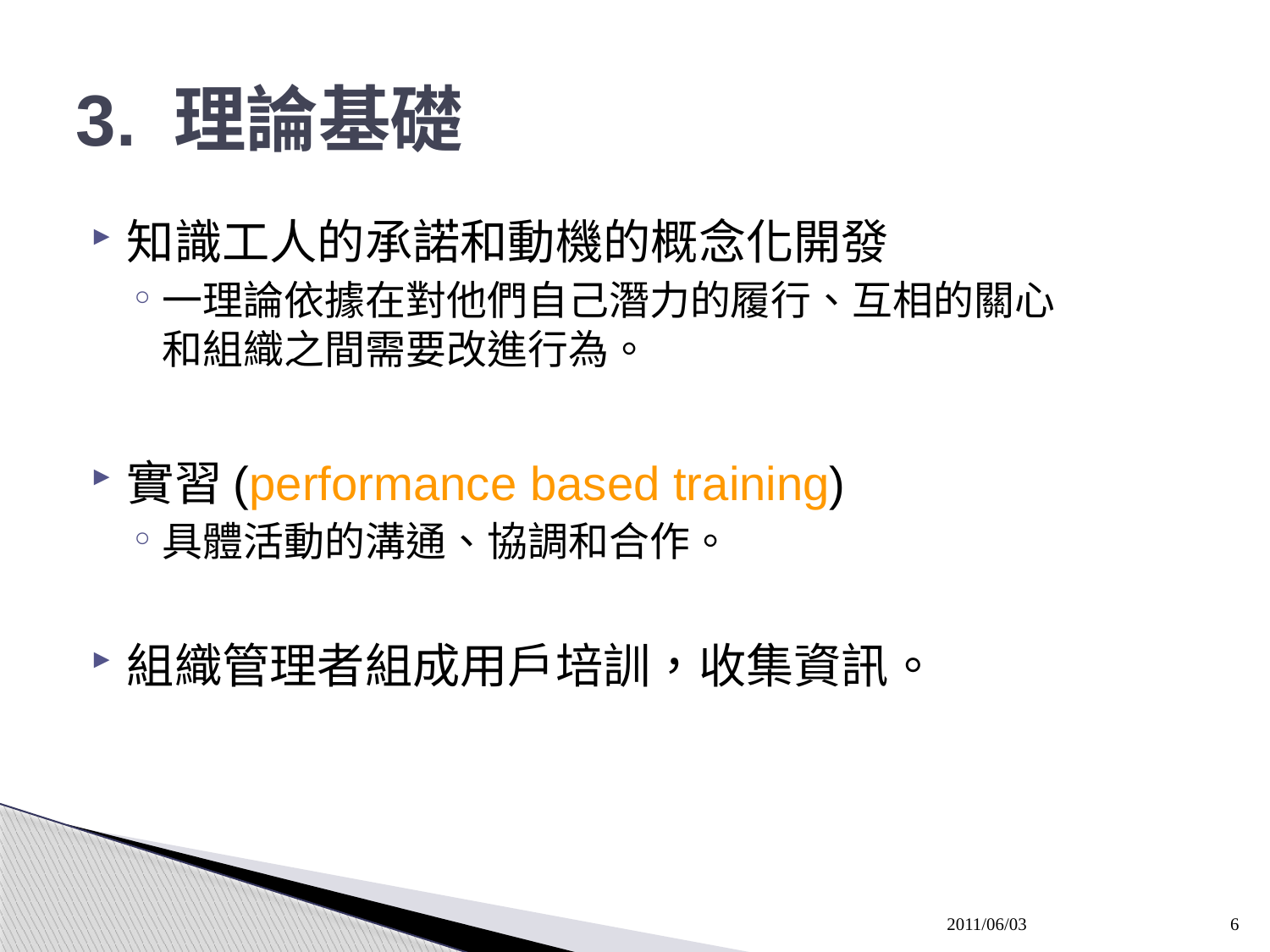

# 3. 理論基礎
知識工人的承諾和動機的概念化開發
一理論依據在對他們自己潛力的履行、互相的關心
和組織之間需要改進行為。

實習(performance based training)
具體活動的溝通、協調和合作。

組織管理者組成用戶培訓，收集資訊。

2011/06/03
6